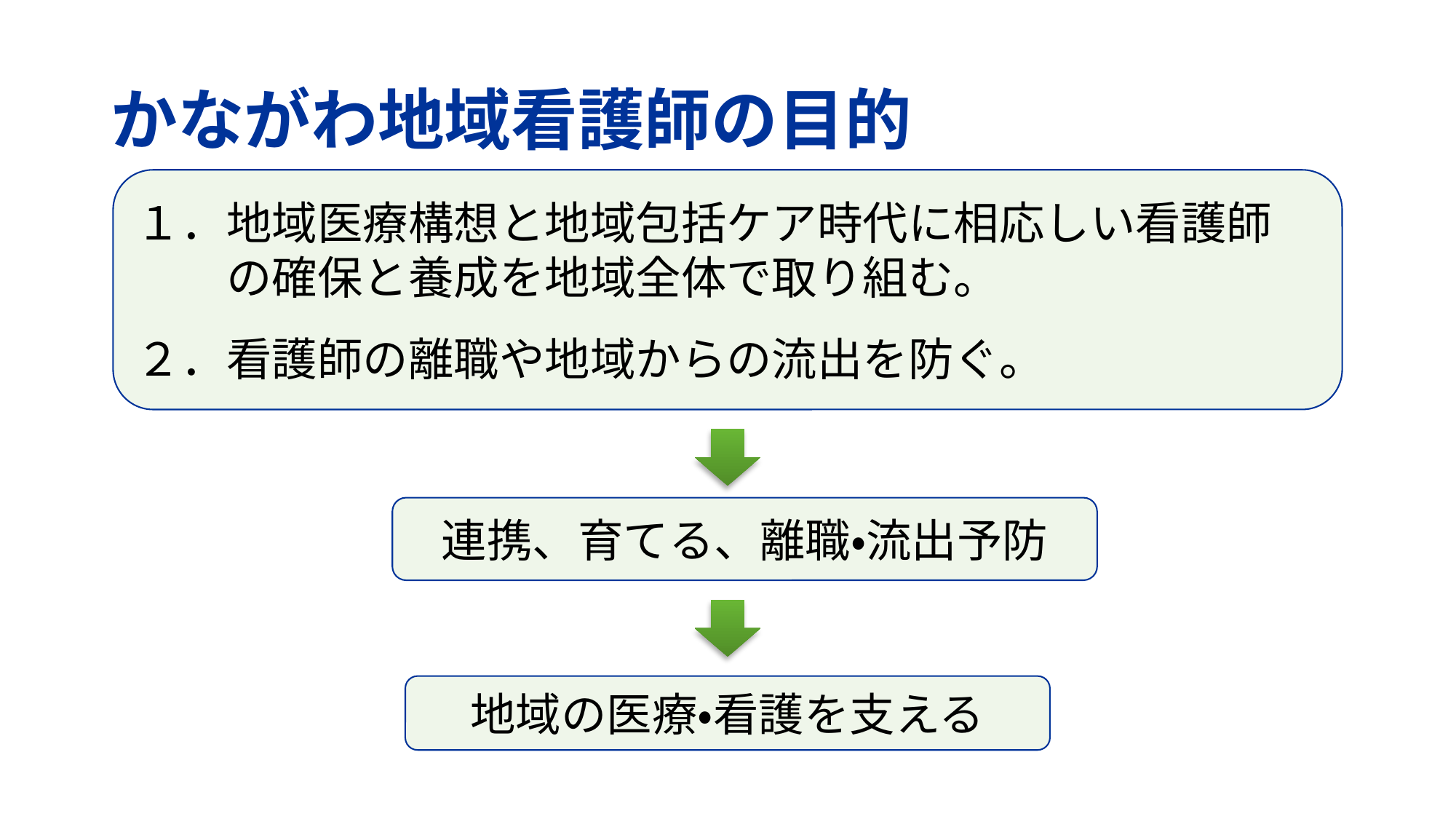

# かながわ地域看護師の目的
１．地域医療構想と地域包括ケア時代に相応しい看護師
　　の確保と養成を地域全体で取り組む。
２．看護師の離職や地域からの流出を防ぐ。

連携、育てる、離職・流出予防

地域の医療・看護を支える